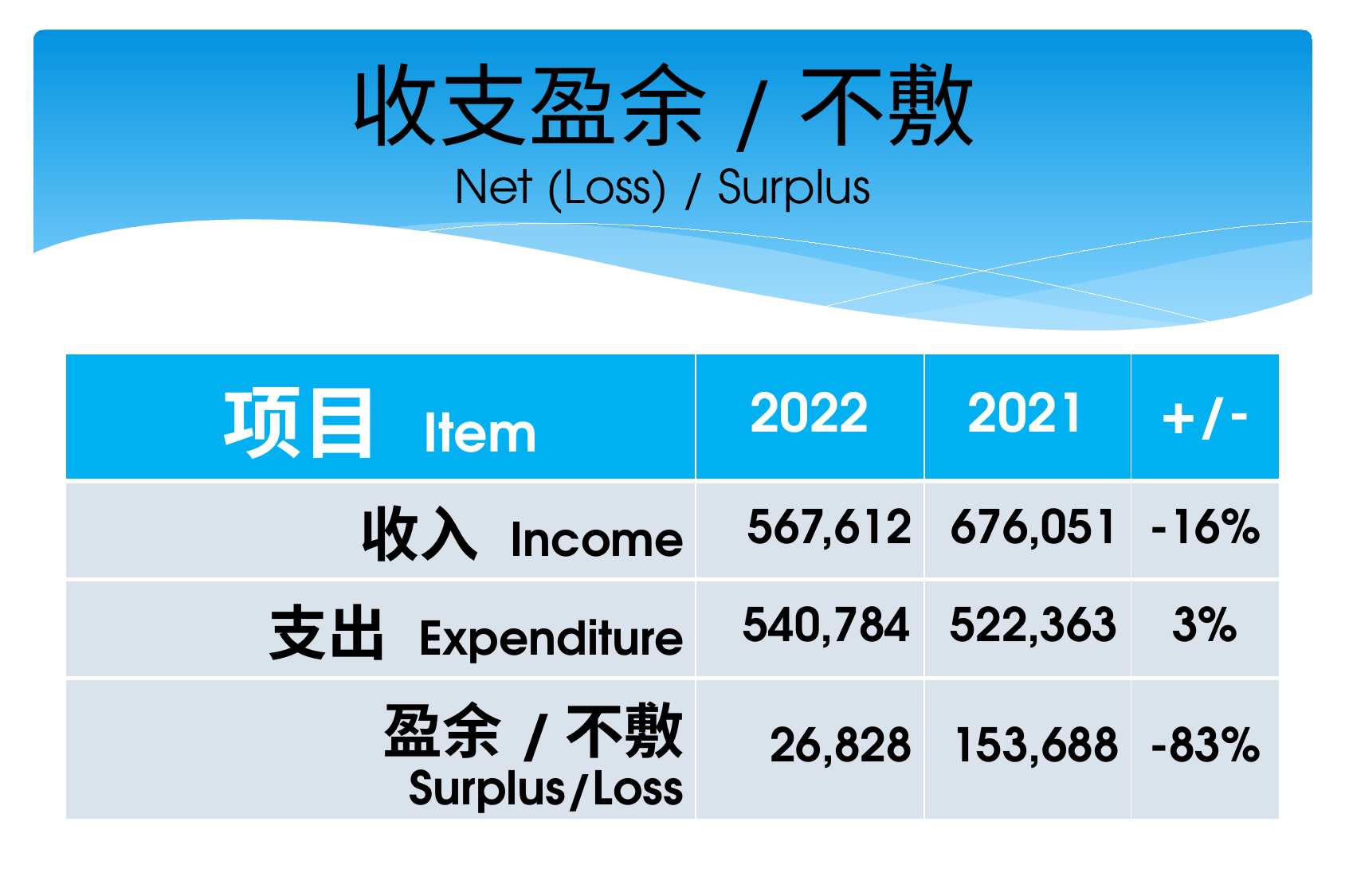

# 收支盈余/不敷 Net (Loss) / Surplus
| 项目 Item | 2022 | 2021 | +/- |
| --- | --- | --- | --- |
| 收入 Income | 567,612 | 676,051 | -16% |
| 支出 Expenditure | 540,784 | 522,363 | 3% |
| 盈余/不敷 Surplus/Loss | 26,828 | 153,688 | -83% |